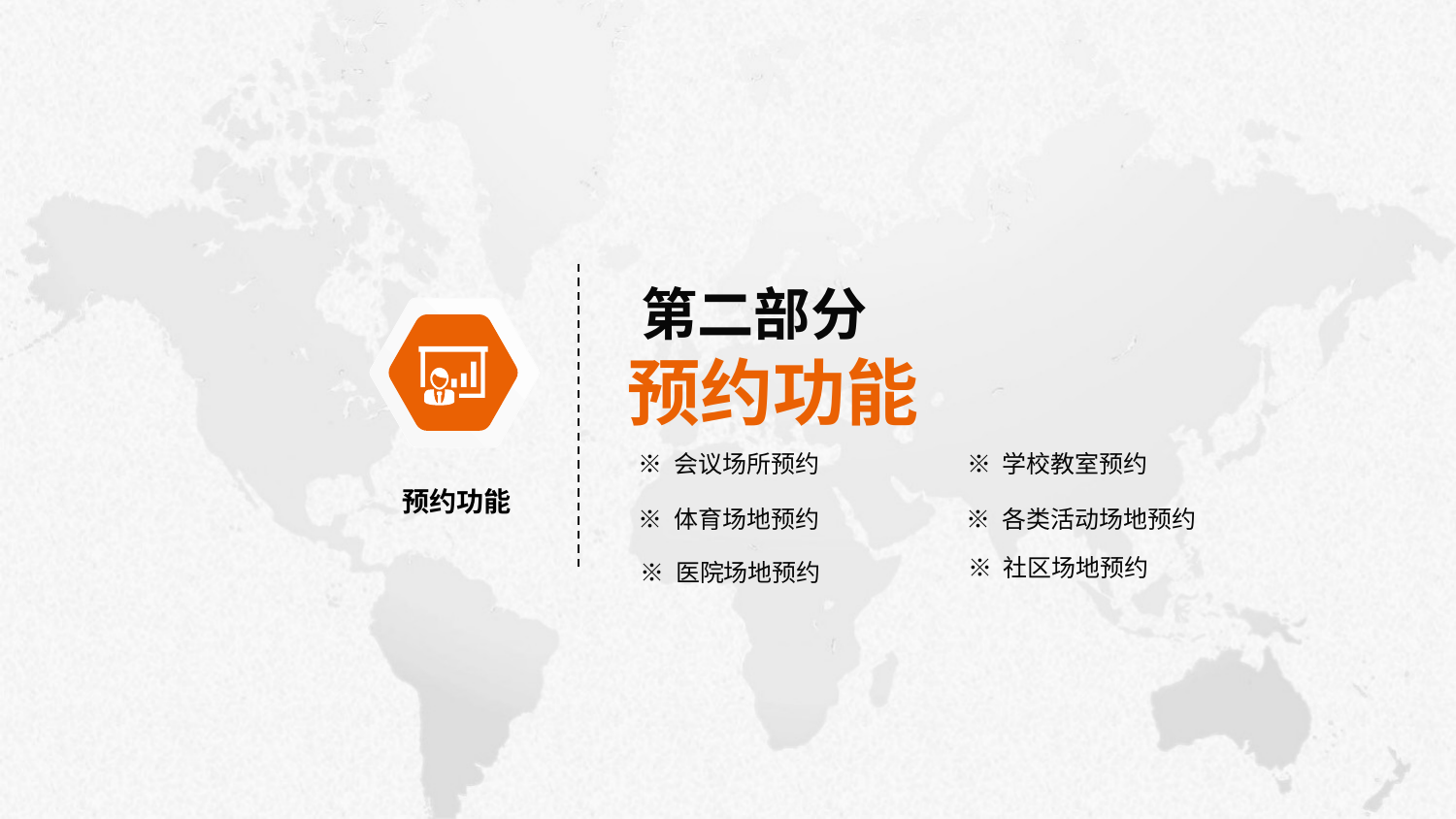

第二部分
预约功能

※ 会议场所预约
※ 学校教室预约
预约功能
※ 体育场地预约
※ 各类活动场地预约
※ 社区场地预约

※ 医院场地预约